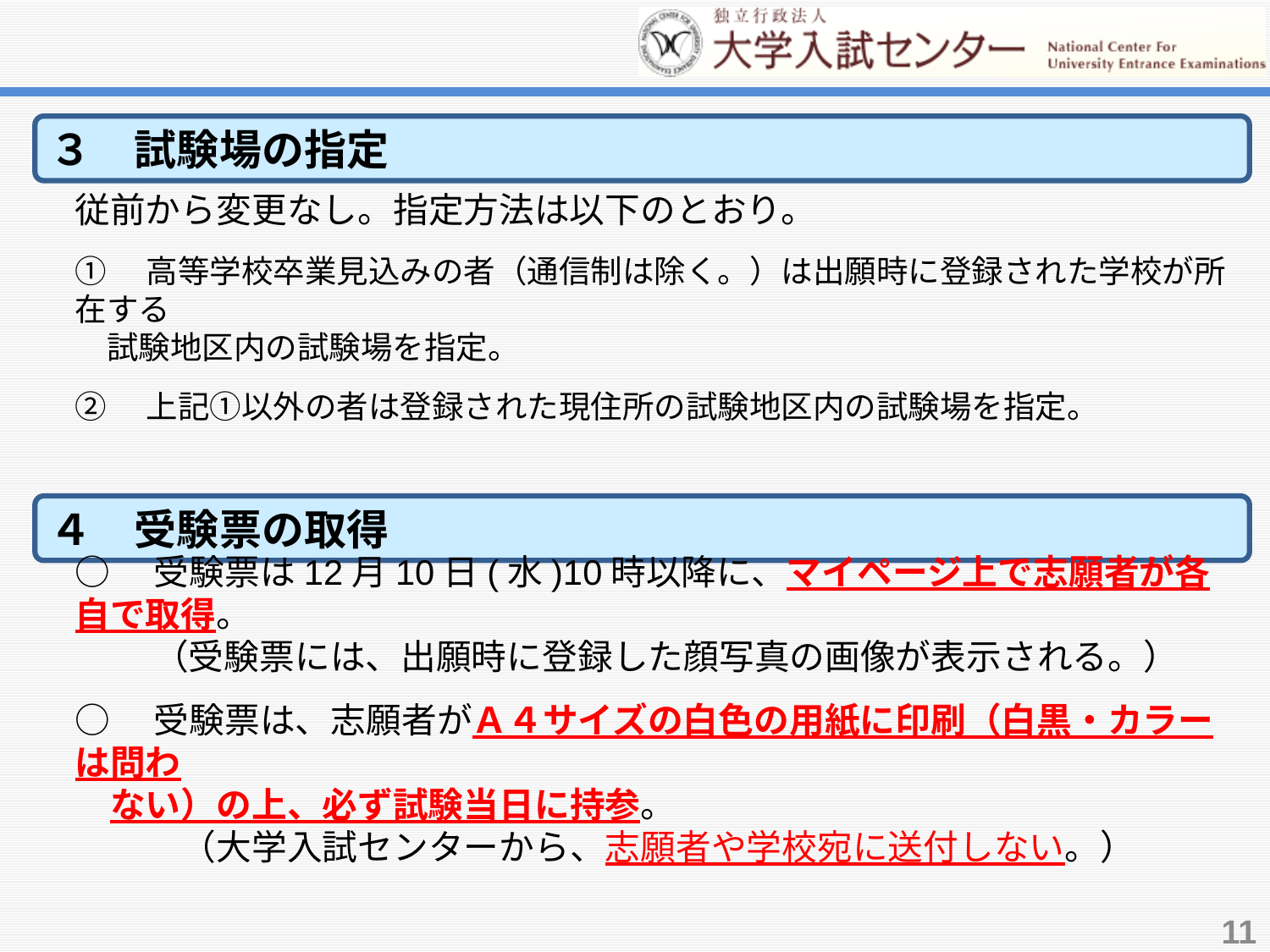

３　試験場の指定
従前から変更なし。指定方法は以下のとおり。
①　高等学校卒業見込みの者（通信制は除く。）は出願時に登録された学校が所在する
　試験地区内の試験場を指定。
②　上記①以外の者は登録された現住所の試験地区内の試験場を指定。
４　受験票の取得
○　受験票は12月10日(水)10時以降に、マイページ上で志願者が各自で取得。
　 　（受験票には、出願時に登録した顔写真の画像が表示される。）
○　受験票は、志願者がＡ４サイズの白色の用紙に印刷（白黒・カラーは問わ
　ない）の上、必ず試験当日に持参。
　　　（大学入試センターから、志願者や学校宛に送付しない。）
11